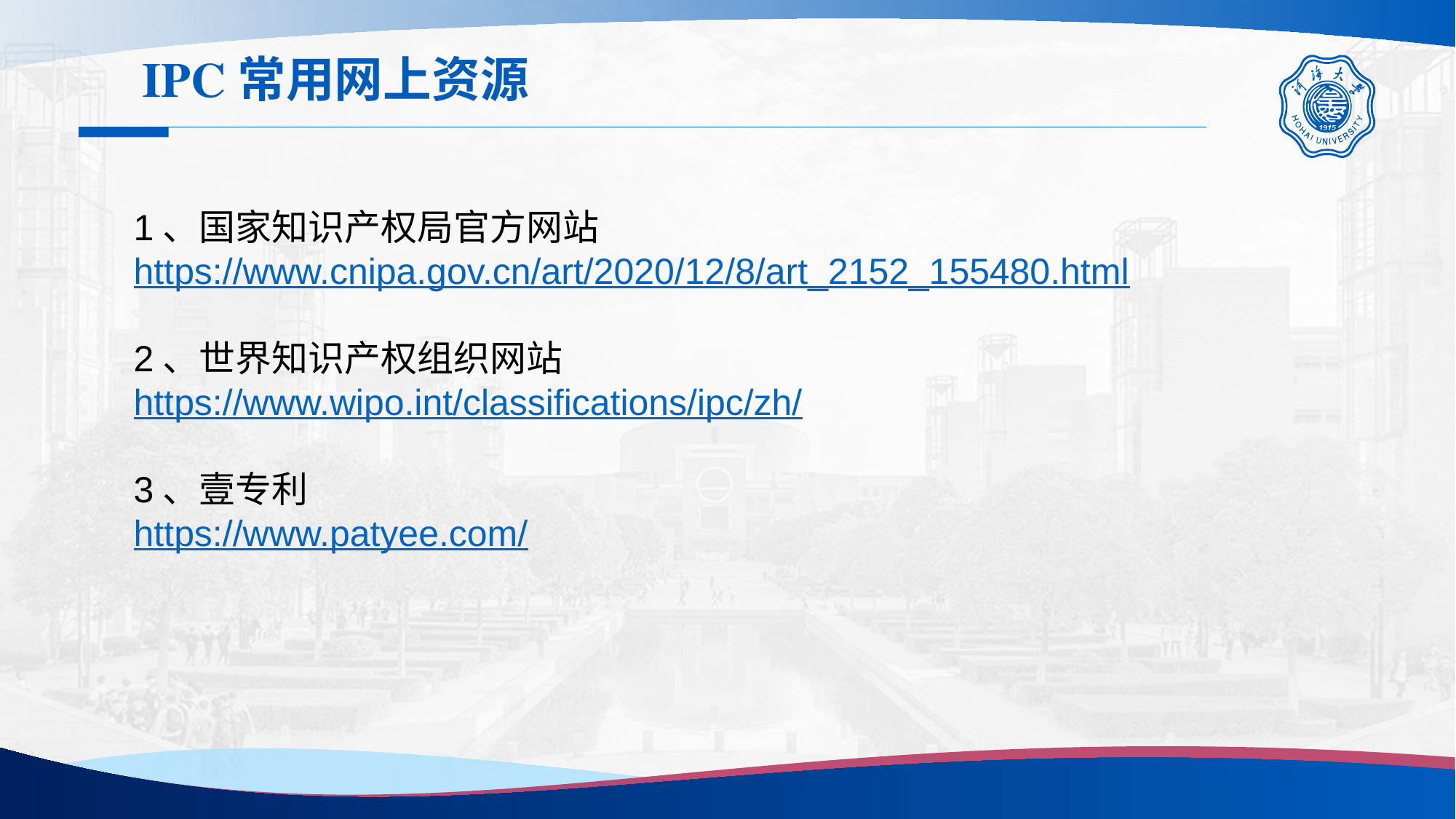

IPC常用网上资源
1、国家知识产权局官方网站
https://www.cnipa.gov.cn/art/2020/12/8/art_2152_155480.html

2、世界知识产权组织网站
https://www.wipo.int/classifications/ipc/zh/

3、壹专利
https://www.patyee.com/